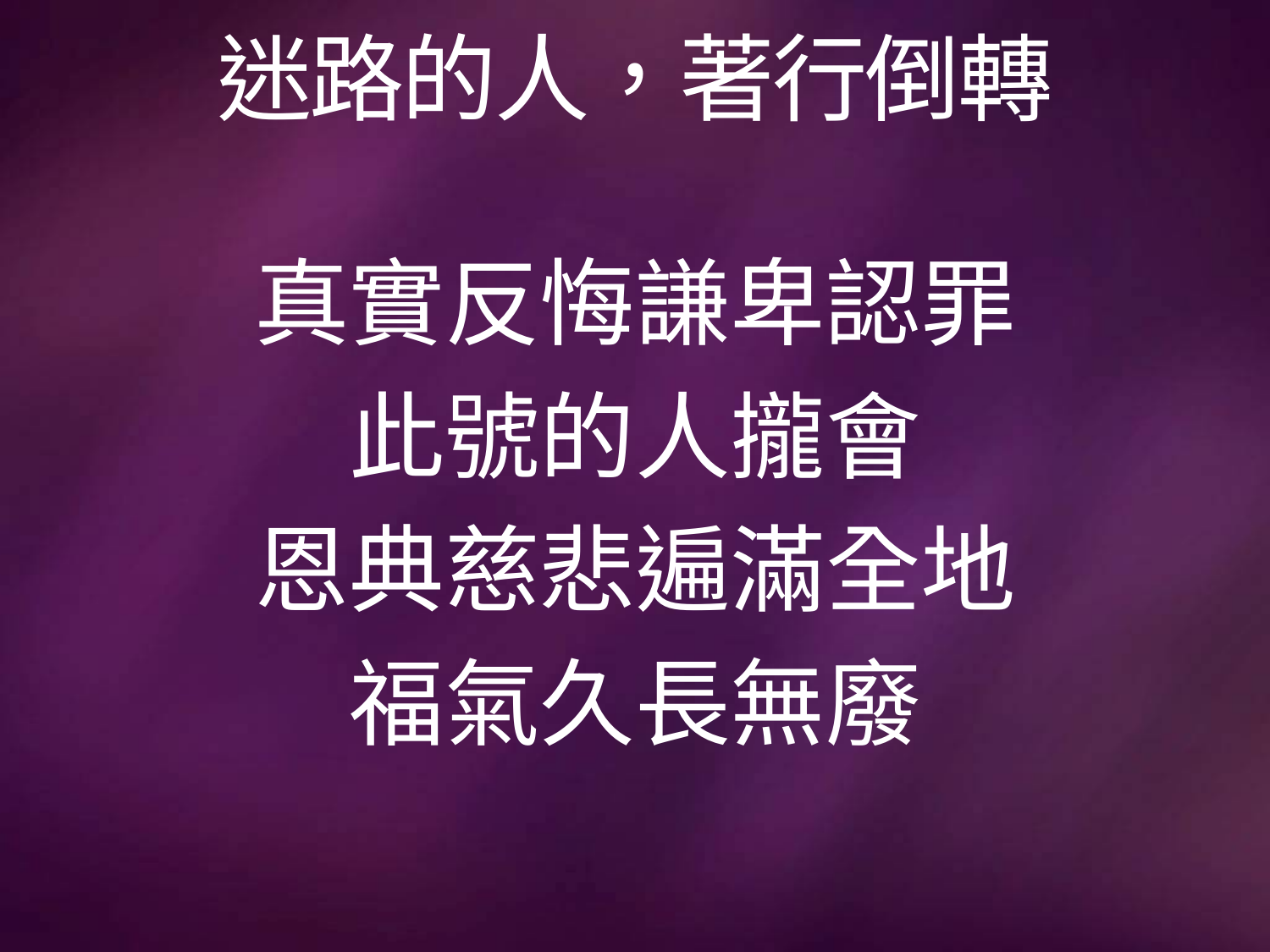

# 迷路的人，著行倒轉
真實反悔謙卑認罪
此號的人攏會
恩典慈悲遍滿全地
福氣久長無廢